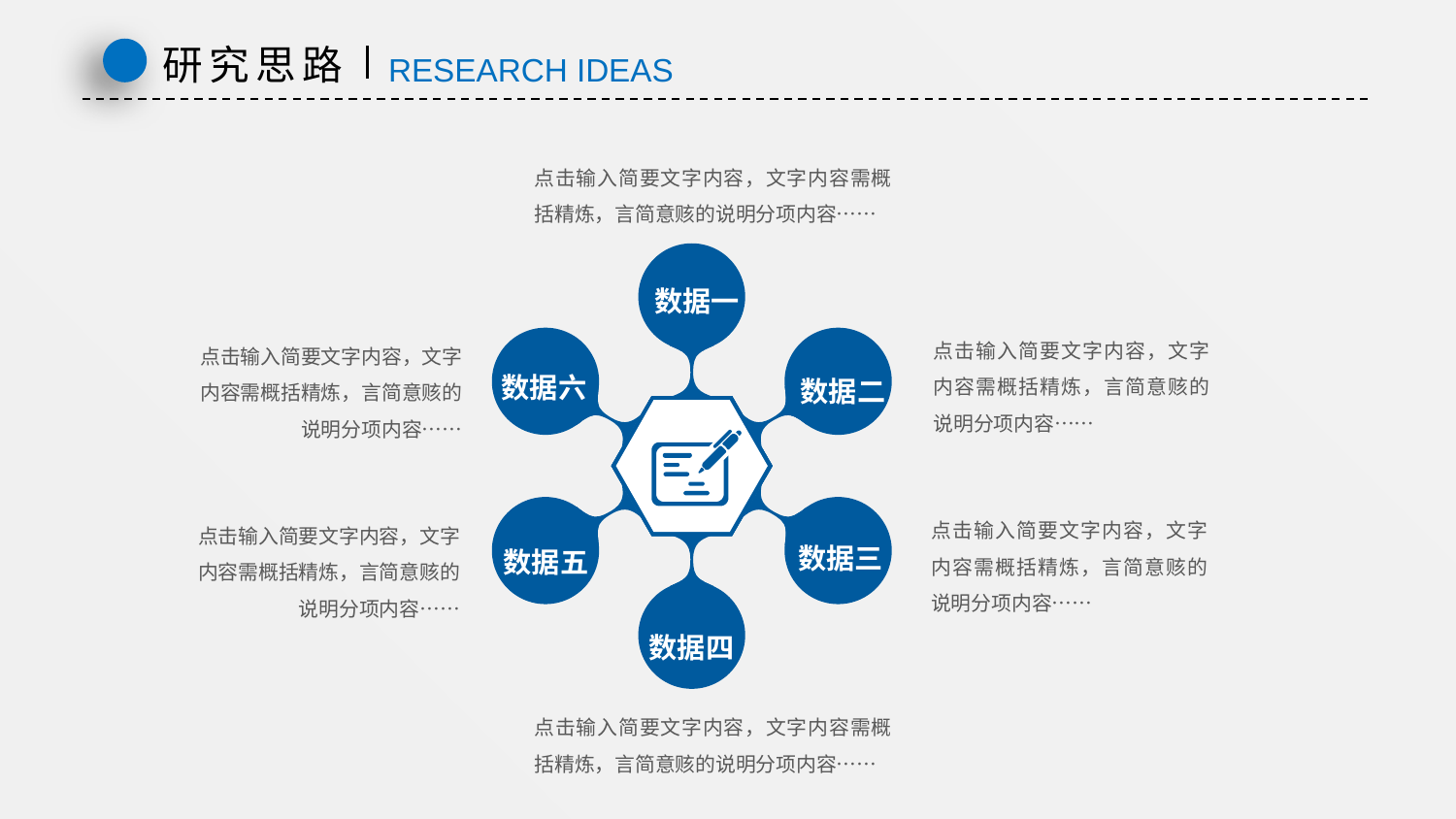

研究思路

RESEARCH IDEAS
点击输入简要文字内容，文字内容需概括精炼，言简意赅的说明分项内容……

数据一
数据六
数据二
数据三
数据五
数据四
点击输入简要文字内容，文字内容需概括精炼，言简意赅的说明分项内容……
点击输入简要文字内容，文字内容需概括精炼，言简意赅的说明分项内容……
点击输入简要文字内容，文字内容需概括精炼，言简意赅的说明分项内容……
点击输入简要文字内容，文字内容需概括精炼，言简意赅的说明分项内容……
点击输入简要文字内容，文字内容需概括精炼，言简意赅的说明分项内容……